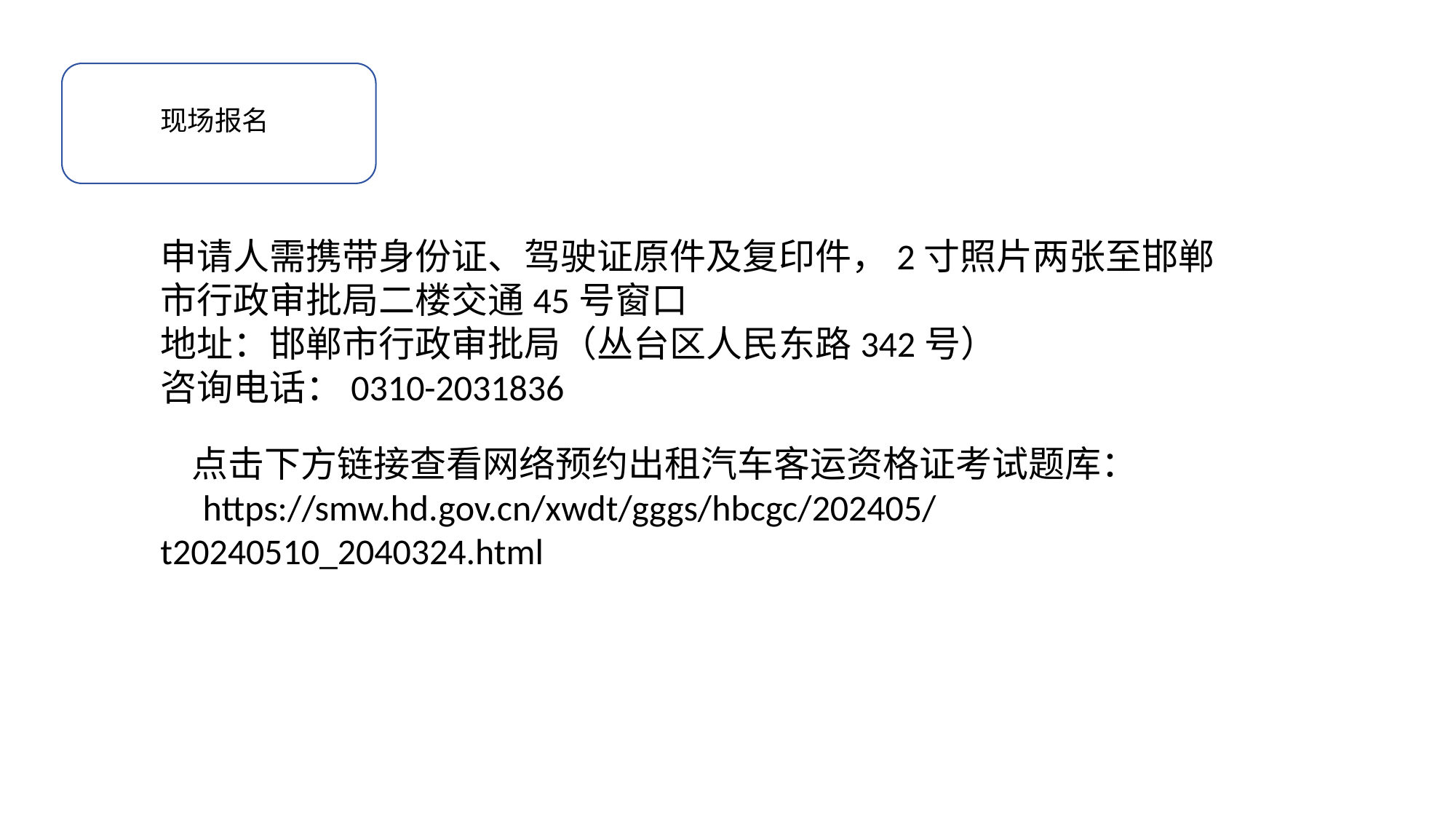

现场报名

申请人需携带身份证、驾驶证原件及复印件，2寸照片两张至邯郸市行政审批局二楼交通45号窗口地址：邯郸市行政审批局（丛台区人民东路342号）咨询电话：0310-2031836     点击下方链接查看网络预约出租汽车客运资格证考试题库：https://smw.hd.gov.cn/xwdt/gggs/hbcgc/202405/t20240510_2040324.html